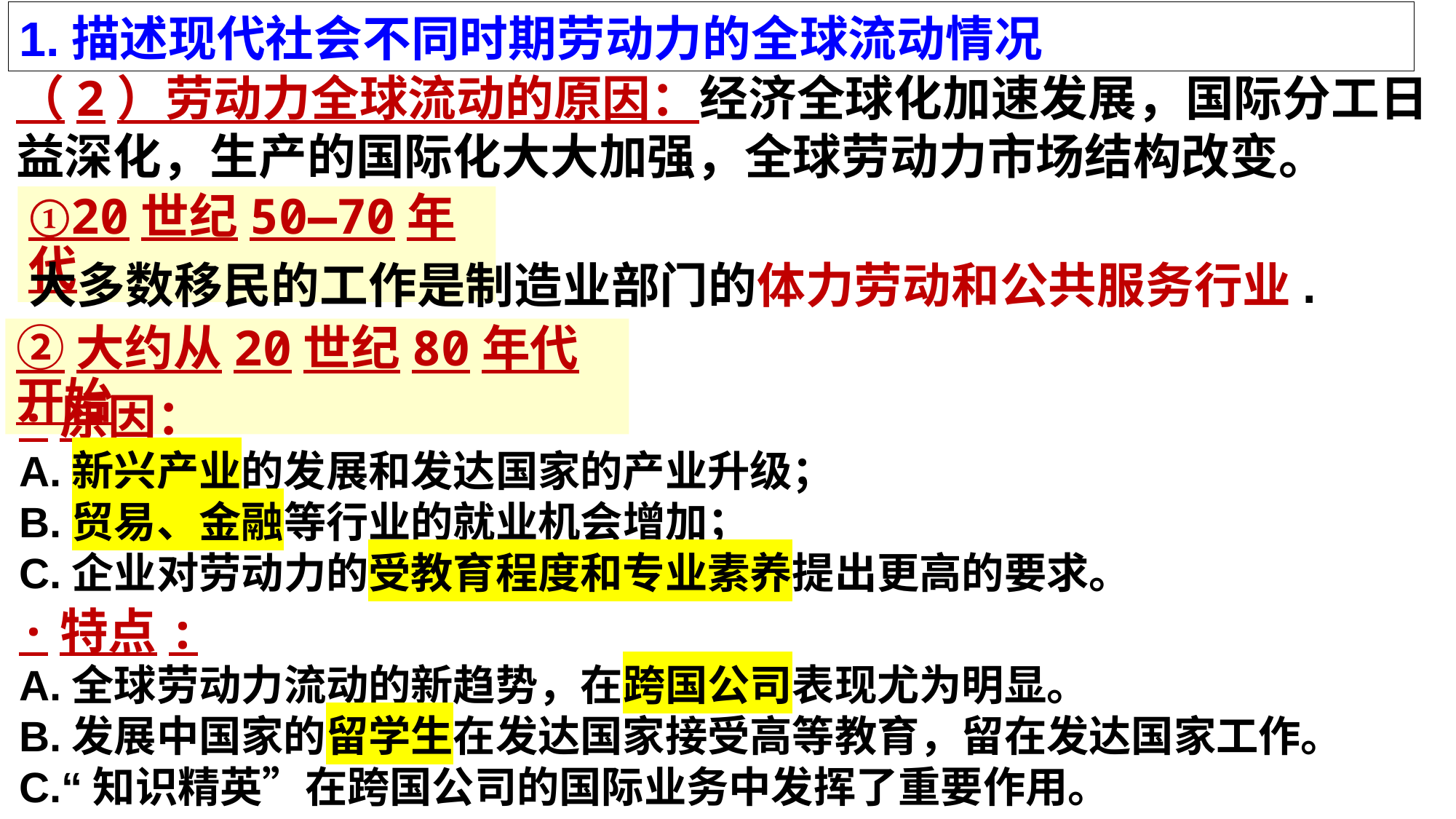

1.描述现代社会不同时期劳动力的全球流动情况
（2）劳动力全球流动的原因：经济全球化加速发展，国际分工日益深化，生产的国际化大大加强，全球劳动力市场结构改变。
①20世纪50—70年代
大多数移民的工作是制造业部门的体力劳动和公共服务行业.
②大约从20世纪80年代开始
·原因：
A.新兴产业的发展和发达国家的产业升级；
B.贸易、金融等行业的就业机会增加；
C.企业对劳动力的受教育程度和专业素养提出更高的要求。
·特点:
A.全球劳动力流动的新趋势，在跨国公司表现尤为明显。
B.发展中国家的留学生在发达国家接受高等教育，留在发达国家工作。
C.“知识精英”在跨国公司的国际业务中发挥了重要作用。